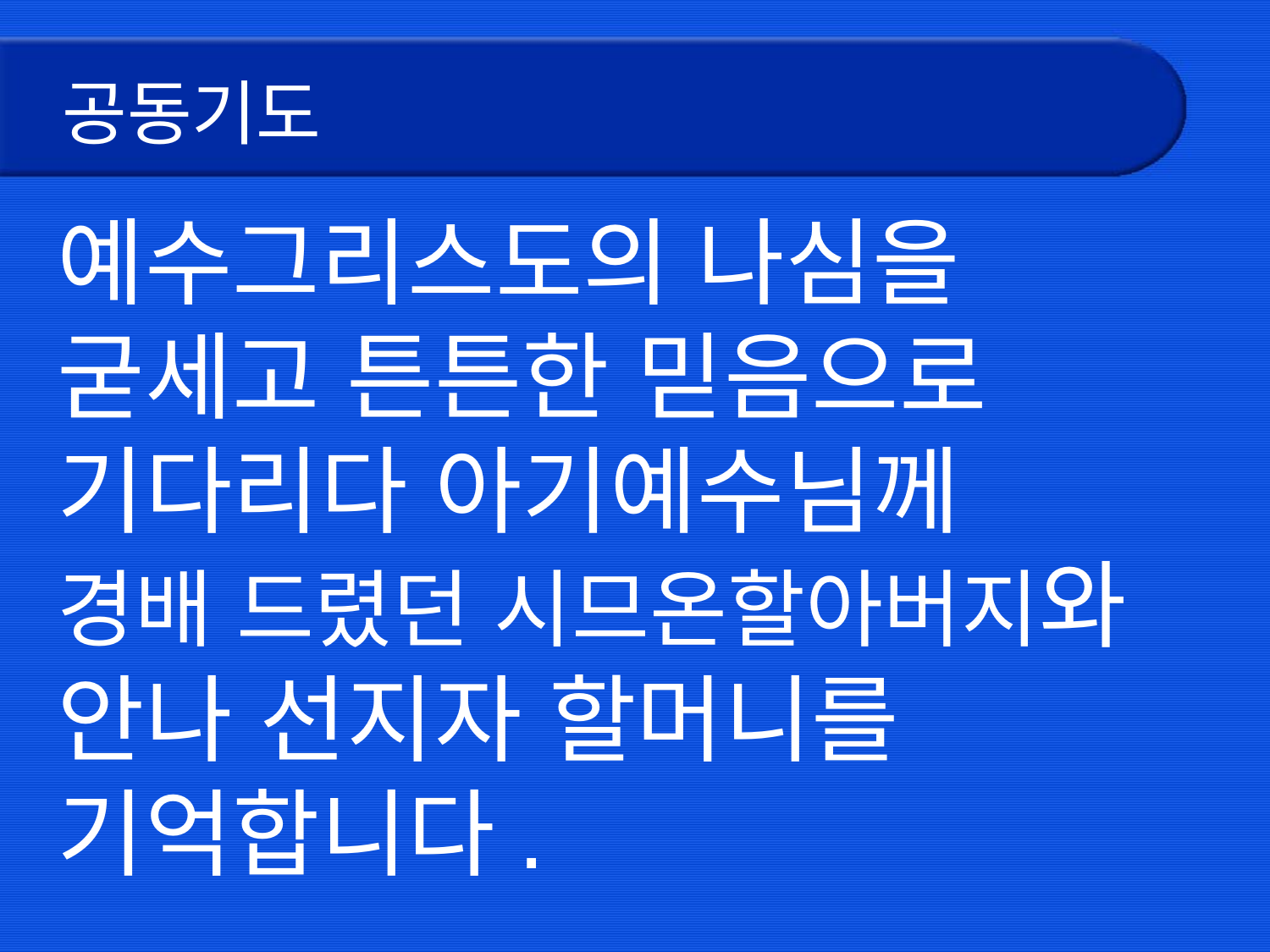

# 공동기도

예수그리스도의 나심을 굳세고 튼튼한 믿음으로
기다리다 아기예수님께
경배 드렸던 시므온할아버지와 안나 선지자 할머니를 기억합니다.